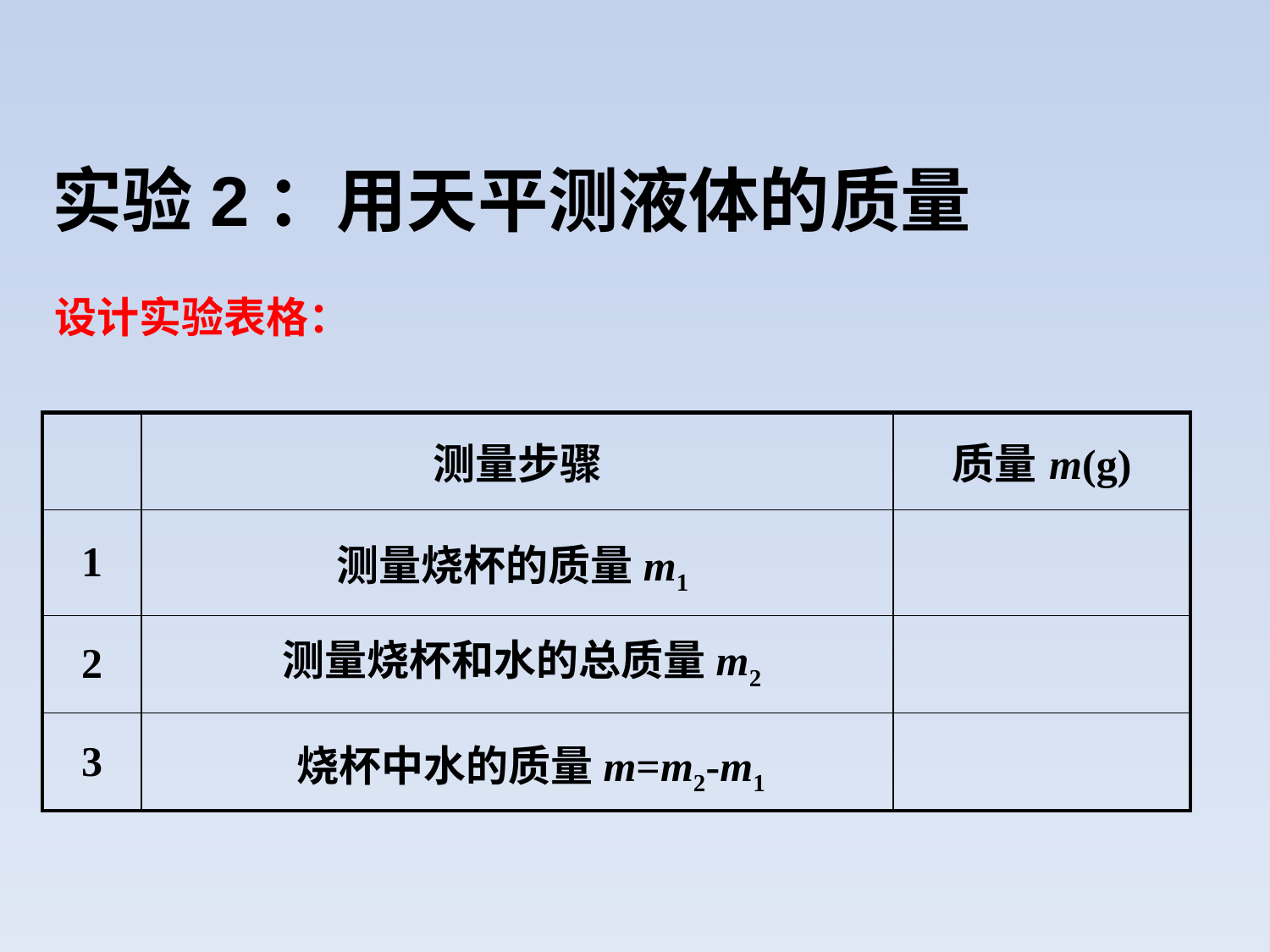

实验2：用天平测液体的质量
设计实验表格：
|  | 测量步骤 | 质量m(g) |
| --- | --- | --- |
| 1 |  |  |
| 2 |  |  |
| 3 |  |  |
测量烧杯的质量m1
测量烧杯和水的总质量m2
烧杯中水的质量m=m2-m1